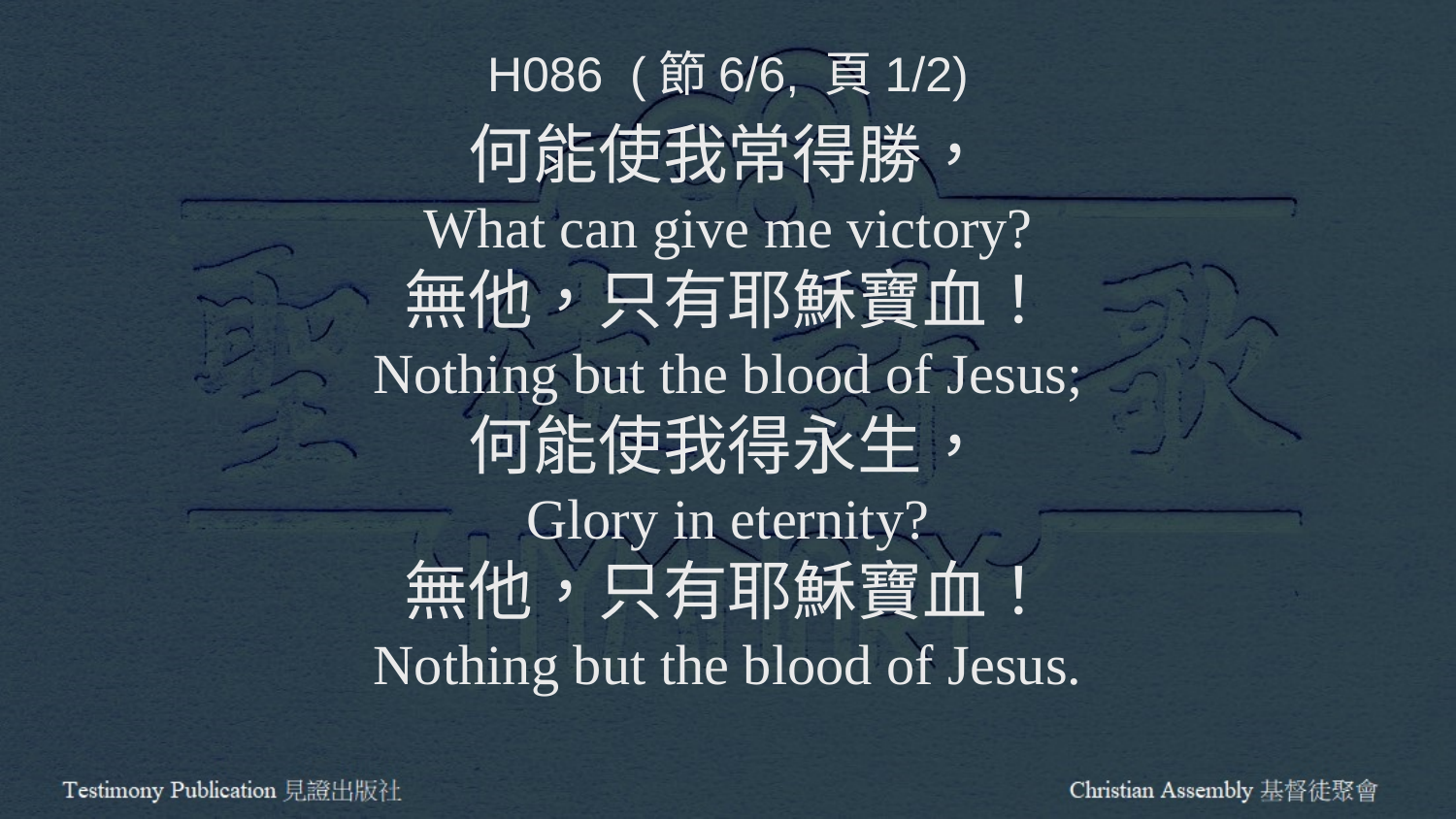

H086  (節6/6, 頁1/2)
何能使我常得勝，
What can give me victory?
無他，只有耶穌寶血！
Nothing but the blood of Jesus;
何能使我得永生，
Glory in eternity?
無他，只有耶穌寶血！
Nothing but the blood of Jesus.